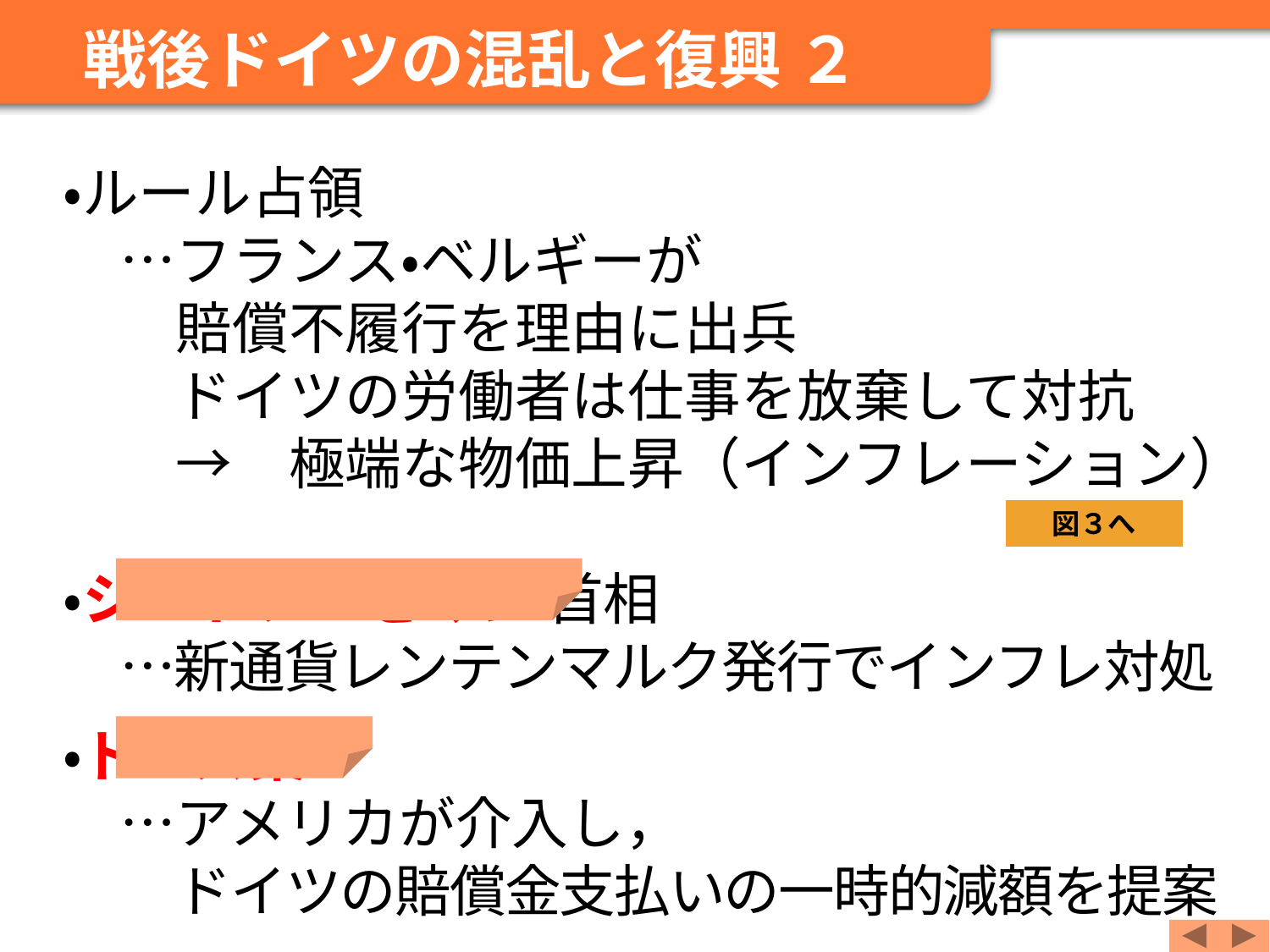

戦後ドイツの混乱と復興 ２
・ルール占領
　…フランス・ベルギーが
　　賠償不履行を理由に出兵
　　ドイツの労働者は仕事を放棄して対抗
　　→　極端な物価上昇（インフレーション）

・シュトレーゼマン 首相
　…新通貨レンテンマルク発行でインフレ対処
・ドーズ案
　…アメリカが介入し，
　　ドイツの賠償金支払いの一時的減額を提案
図３へ